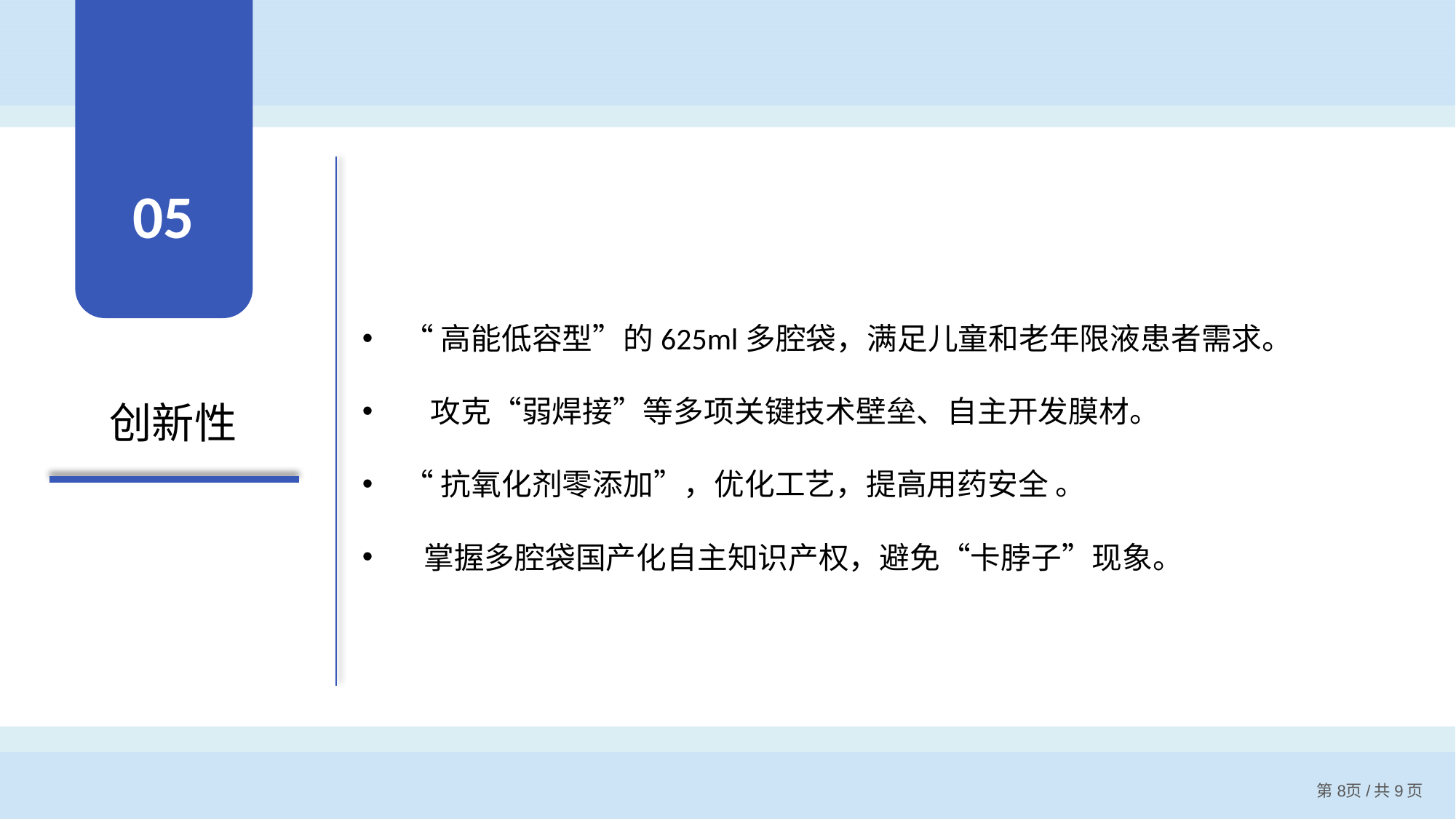

05
“高能低容型”的625ml多腔袋，满足儿童和老年限液患者需求。
   攻克“弱焊接”等多项关键技术壁垒、自主开发膜材。
“抗氧化剂零添加”，优化工艺，提高用药安全 。
  掌握多腔袋国产化自主知识产权，避免“卡脖子”现象。
创新性